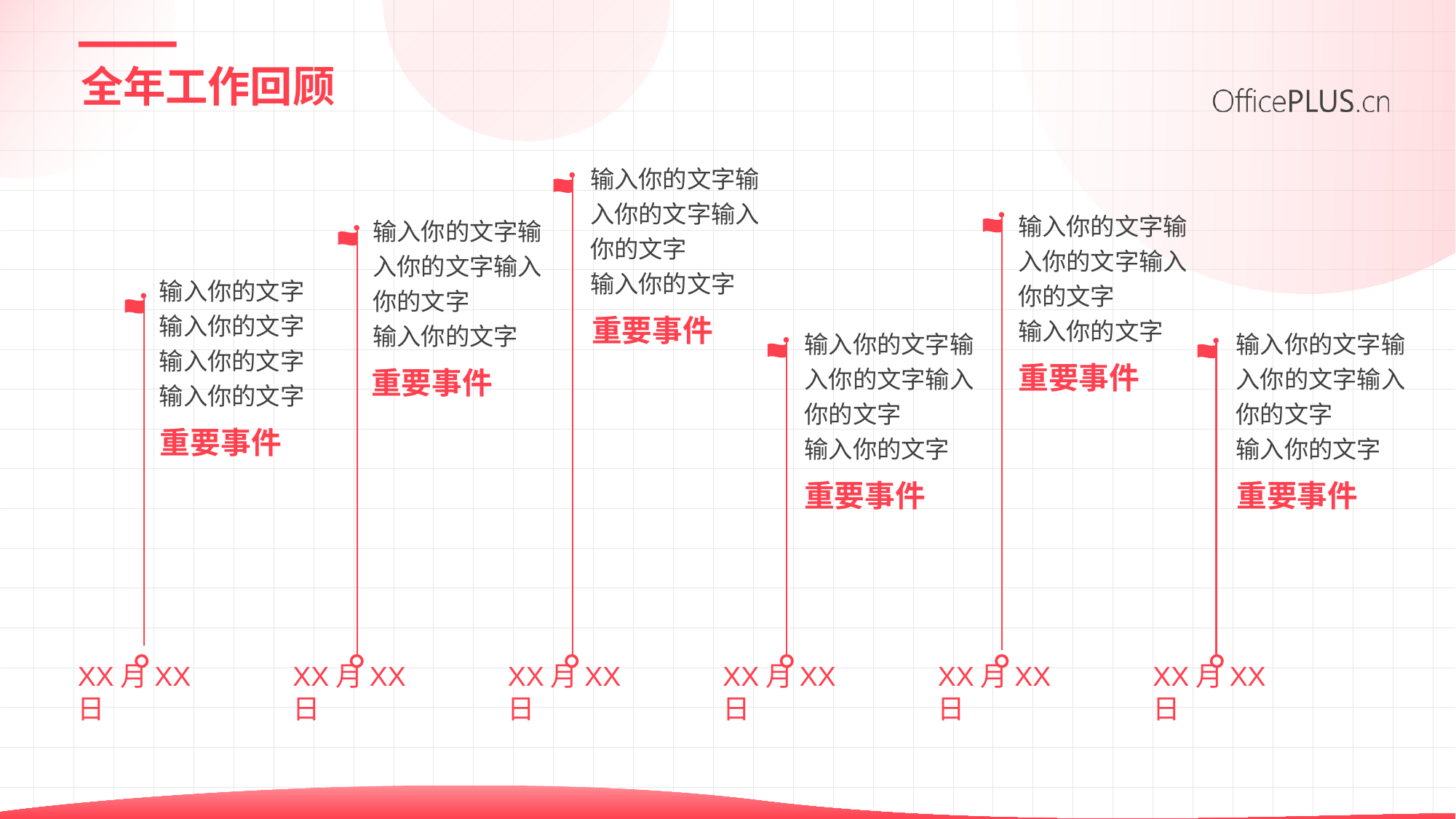

# 全年工作回顾
输入你的文字输入你的文字输入你的文字
输入你的文字

重要事件
输入你的文字输入你的文字输入你的文字
输入你的文字
输入你的文字输入你的文字输入你的文字
输入你的文字

重要事件

输入你的文字输入你的文字输入你的文字
输入你的文字

重要事件
输入你的文字输入你的文字输入你的文字
输入你的文字
输入你的文字输入你的文字输入你的文字
输入你的文字

重要事件
重要事件
重要事件

XX月XX日
XX月XX日
XX月XX日
XX月XX日
XX月XX日
XX月XX日